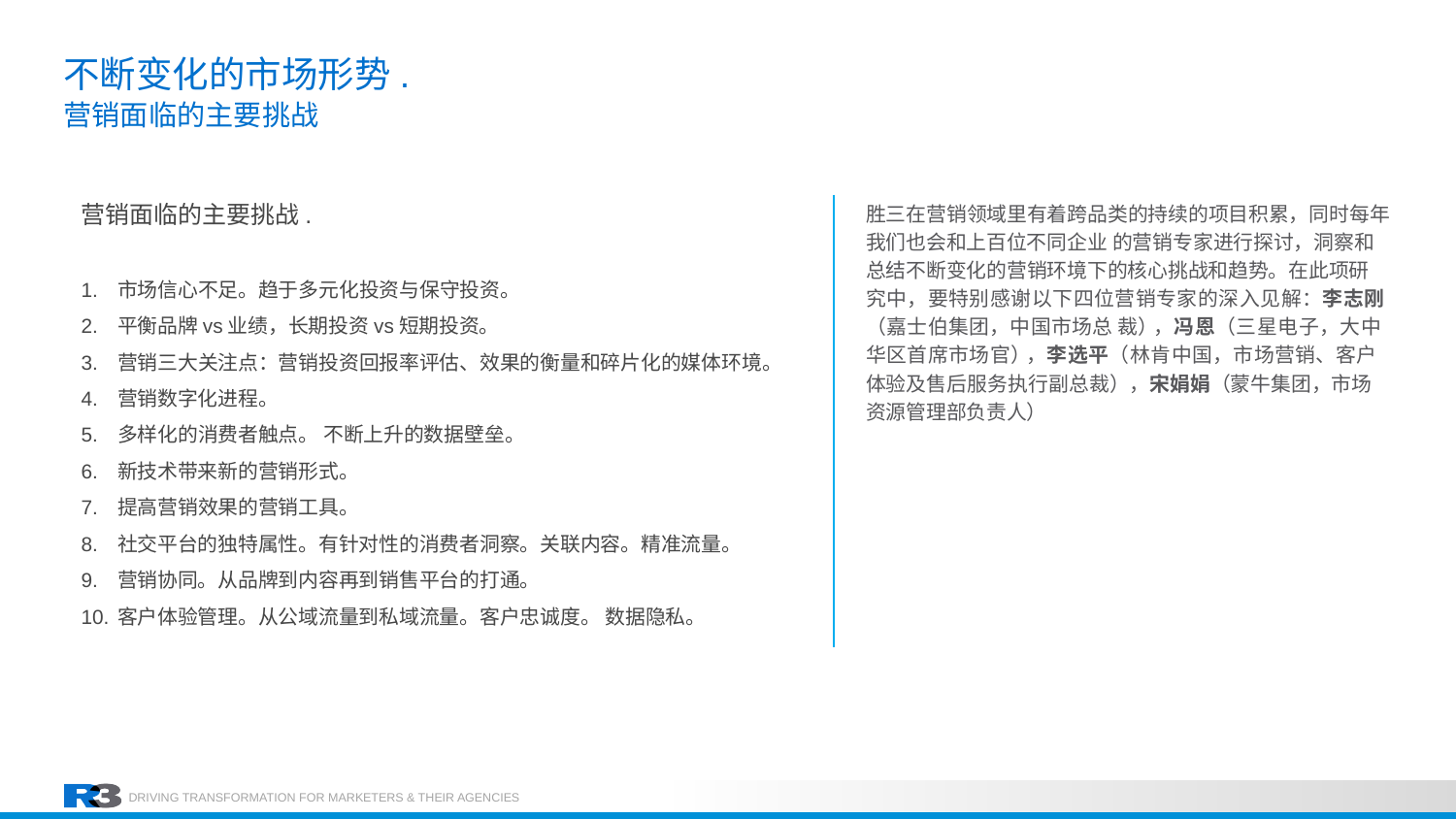

# 不断变化的市场形势. 营销面临的主要挑战
营销面临的主要挑战.

市场信心不足。趋于多元化投资与保守投资。
平衡品牌vs业绩，长期投资vs短期投资。
营销三大关注点：营销投资回报率评估、效果的衡量和碎片化的媒体环境。
营销数字化进程。
多样化的消费者触点。 不断上升的数据壁垒。
新技术带来新的营销形式。
提高营销效果的营销工具。
社交平台的独特属性。有针对性的消费者洞察。关联内容。精准流量。
营销协同。从品牌到内容再到销售平台的打通。
客户体验管理。从公域流量到私域流量。客户忠诚度。 数据隐私。

胜三在营销领域里有着跨品类的持续的项目积累，同时每年我们也会和上百位不同企业 的营销专家进行探讨，洞察和总结不断变化的营销环境下的核心挑战和趋势。在此项研 究中，要特别感谢以下四位营销专家的深入见解：李志刚（嘉士伯集团，中国市场总 裁），冯恩（三星电子，大中华区首席市场官），李选平（林肯中国，市场营销、客户 体验及售后服务执行副总裁），宋娟娟（蒙牛集团，市场资源管理部负责人）
11